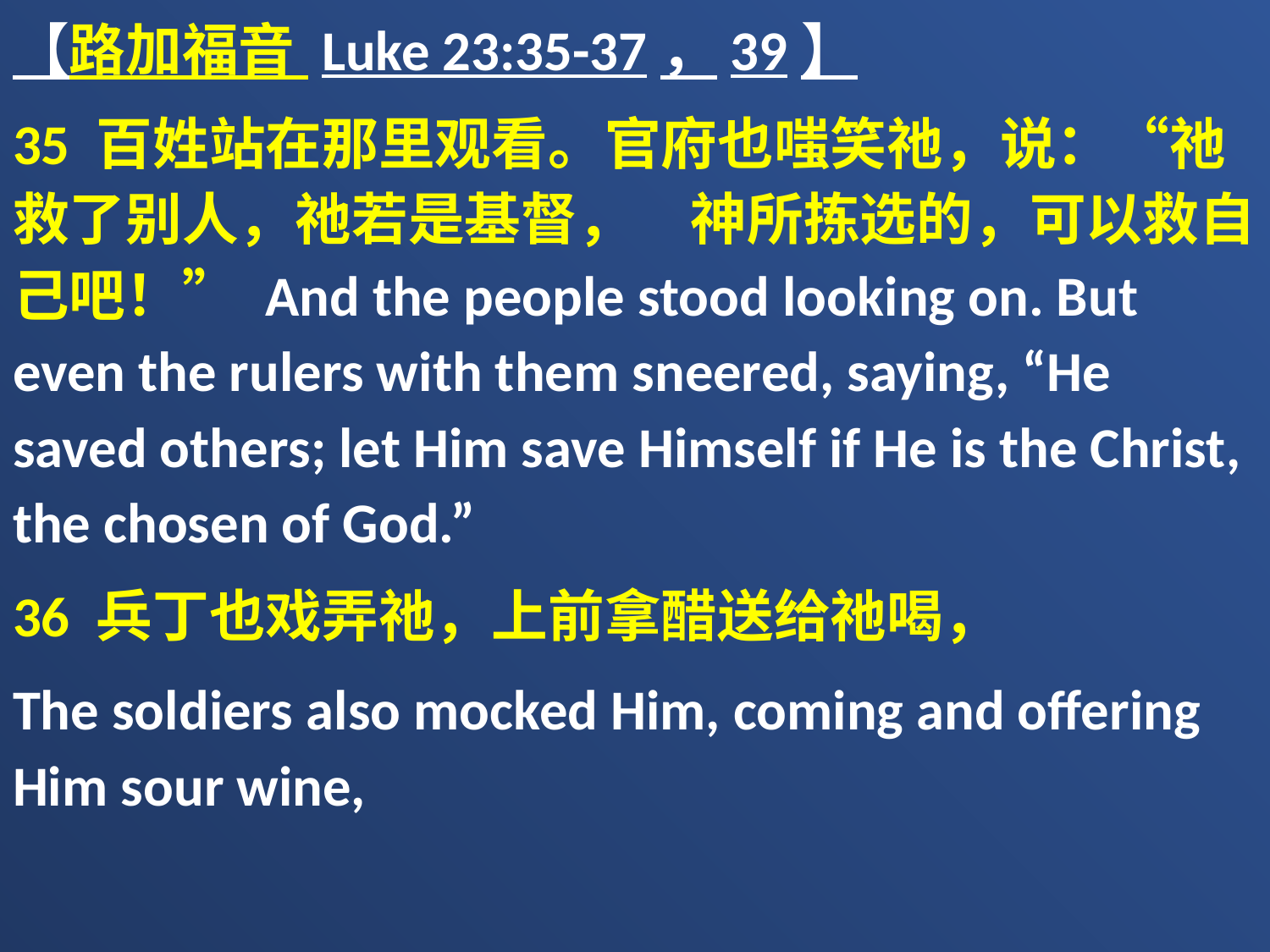

【路加福音 Luke 23:35-37，39】
35 百姓站在那里观看。官府也嗤笑祂，说：“祂救了别人，祂若是基督，　神所拣选的，可以救自己吧！” And the people stood looking on. But even the rulers with them sneered, saying, “He saved others; let Him save Himself if He is the Christ, the chosen of God.”
36 兵丁也戏弄祂，上前拿醋送给祂喝，
The soldiers also mocked Him, coming and offering Him sour wine,